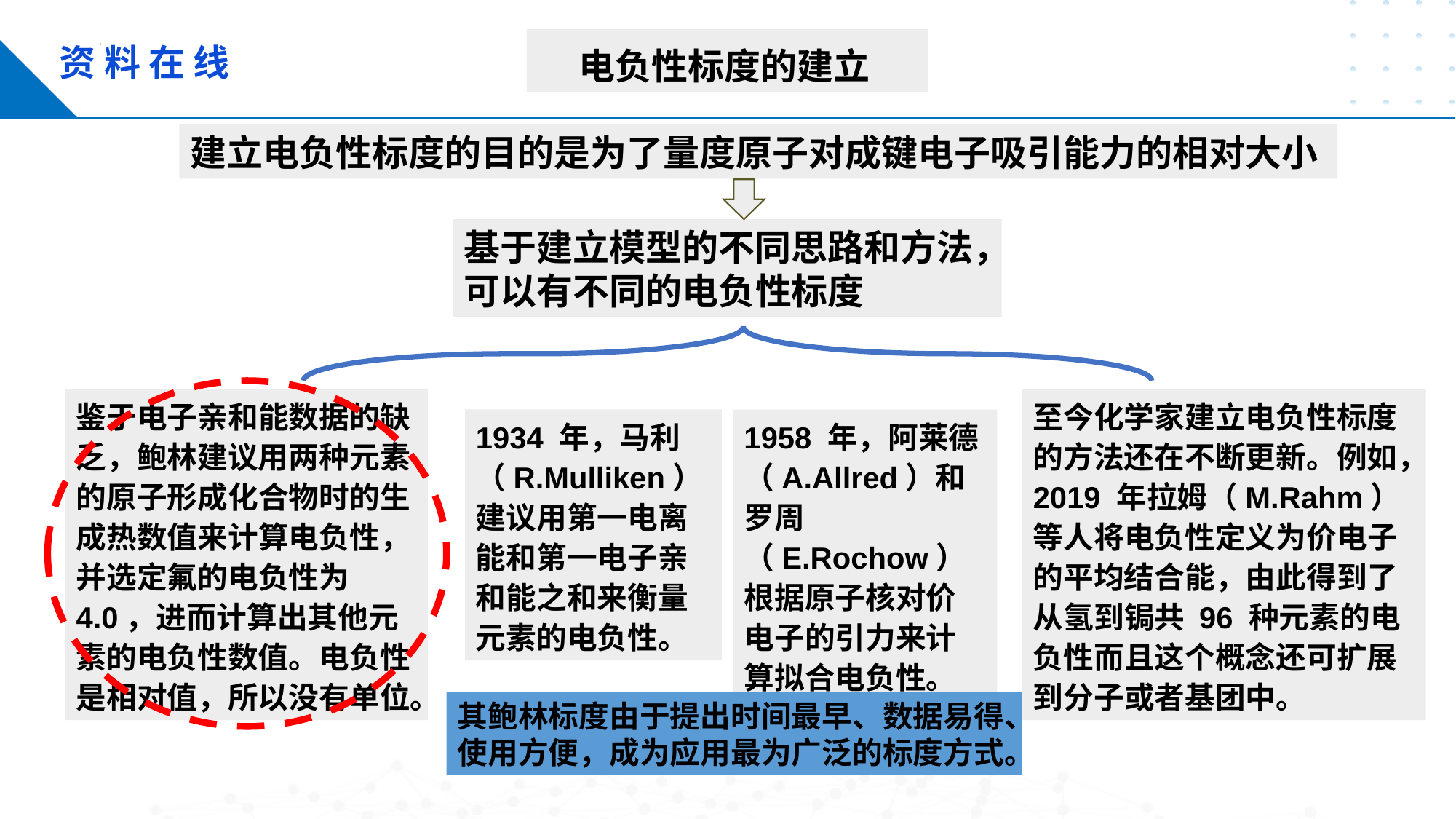

电负性标度的建立
meiyangyang8602
meiyangyang8602
资 料 在 线
meiyangyang8602
建立电负性标度的目的是为了量度原子对成键电子吸引能力的相对大小

基于建立模型的不同思路和方法，可以有不同的电负性标度

鉴于电子亲和能数据的缺乏，鲍林建议用两种元素的原子形成化合物时的生成热数值来计算电负性，并选定氟的电负性为 4.0，进而计算出其他元素的电负性数值。电负性是相对值，所以没有单位。
至今化学家建立电负性标度的方法还在不断更新。例如，2019 年拉姆（M.Rahm）等人将电负性定义为价电子的平均结合能，由此得到了从氢到锔共 96 种元素的电负性而且这个概念还可扩展到分子或者基团中。
1934 年，马利（R.Mulliken）建议用第一电离能和第一电子亲和能之和来衡量元素的电负性。
1958 年，阿莱德（A.Allred）和罗周（E.Rochow）根据原子核对价电子的引力来计算拟合电负性。
其鲍林标度由于提出时间最早、数据易得、使用方便，成为应用最为广泛的标度方式。